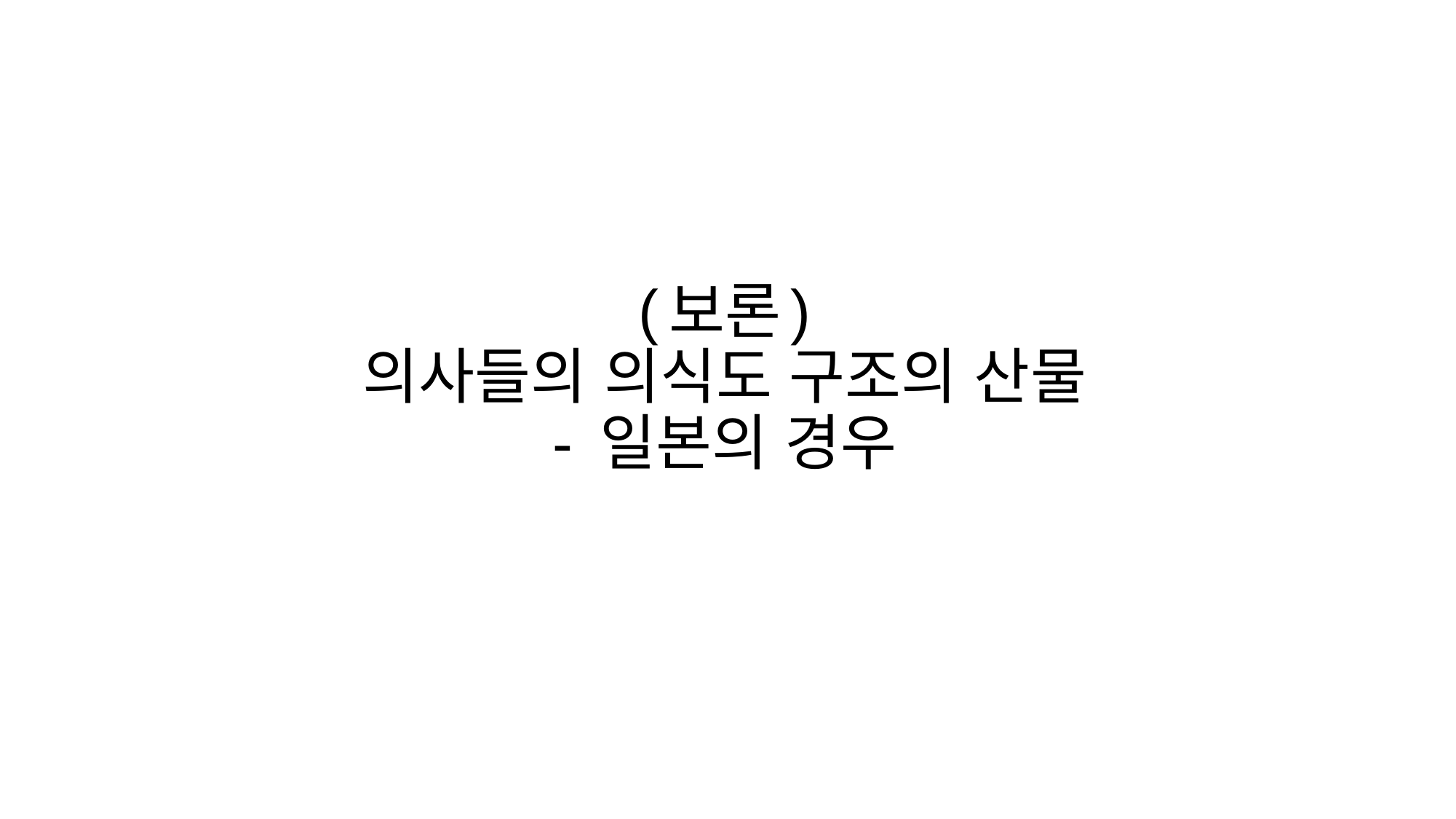

# (보론) 의사들의 의식도 구조의 산물 - 일본의 경우